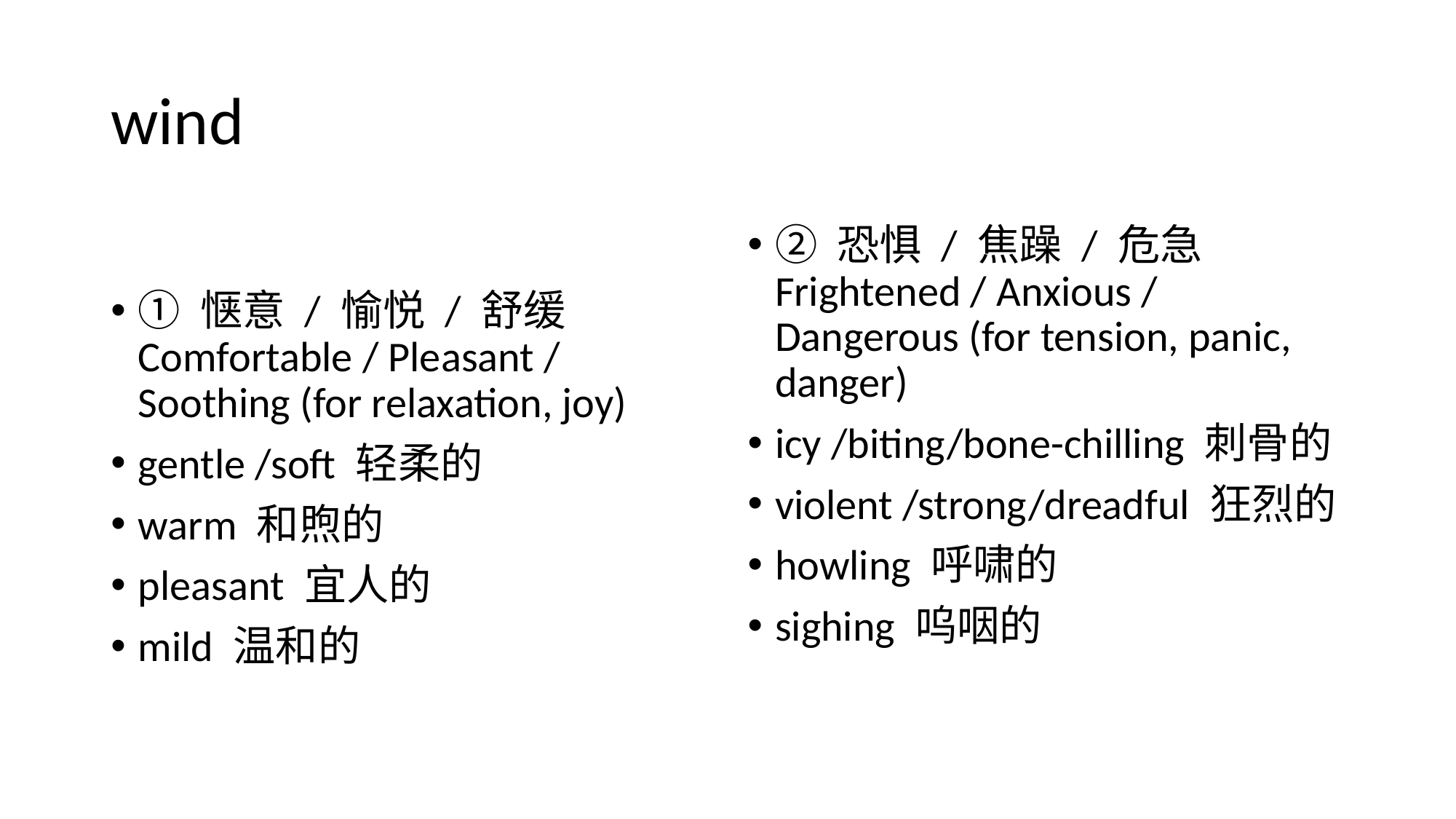

# wind

① 惬意 / 愉悦 / 舒缓 Comfortable / Pleasant / Soothing (for relaxation, joy)
gentle /soft 轻柔的
warm 和煦的
pleasant 宜人的
mild 温和的

② 恐惧 / 焦躁 / 危急 Frightened / Anxious / Dangerous (for tension, panic, danger)
icy /biting/bone-chilling 刺骨的
violent /strong/dreadful 狂烈的
howling 呼啸的
sighing 呜咽的